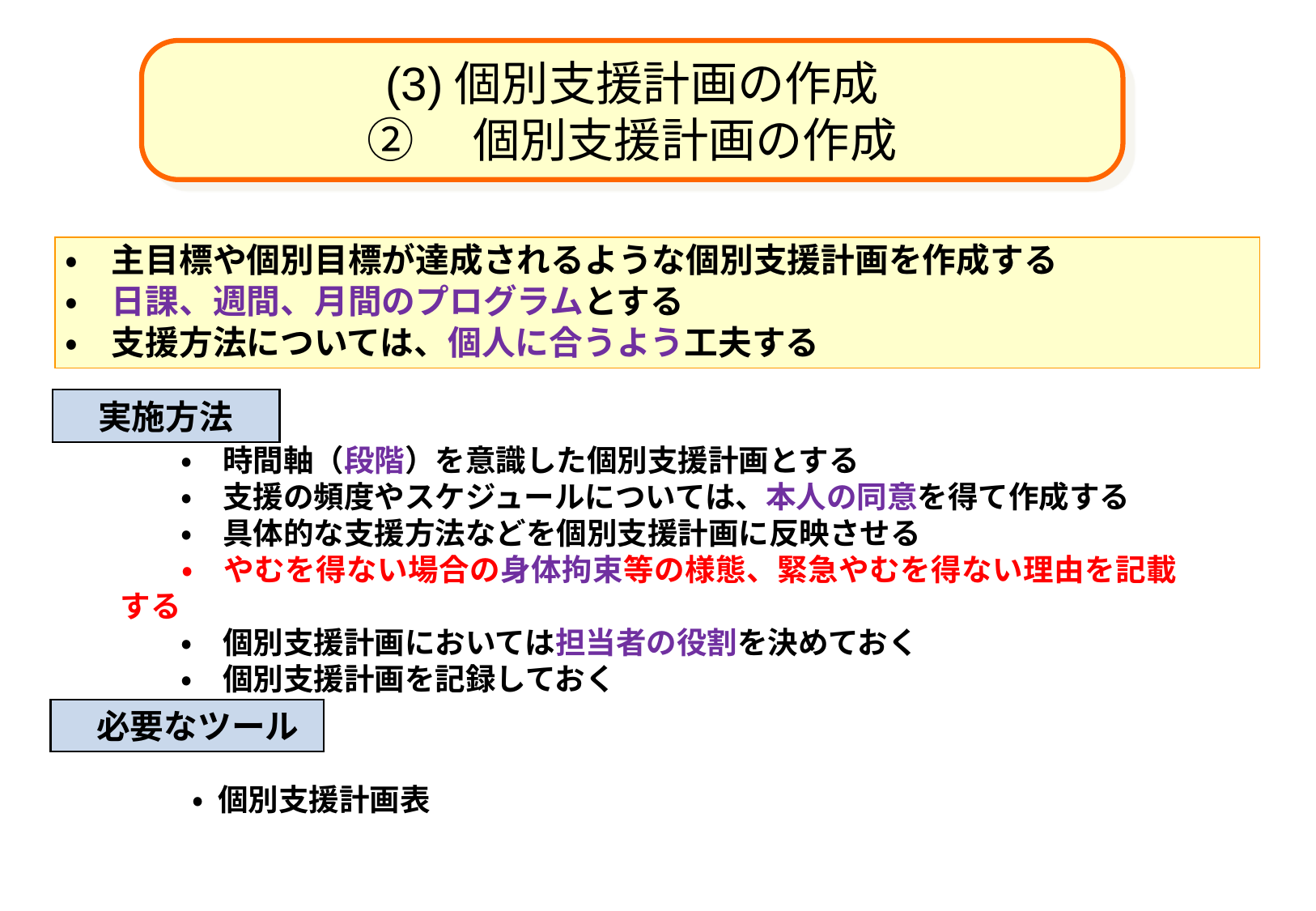

(3)個別支援計画の作成
②　個別支援計画の作成
・　主目標や個別目標が達成されるような個別支援計画を作成する
・　日課、週間、月間のプログラムとする
・　支援方法については、個人に合うよう工夫する
　実施方法

　　・　時間軸（段階）を意識した個別支援計画とする
　　・　支援の頻度やスケジュールについては、本人の同意を得て作成する
　　・　具体的な支援方法などを個別支援計画に反映させる
　　・　やむを得ない場合の身体拘束等の様態、緊急やむを得ない理由を記載する
　　・　個別支援計画においては担当者の役割を決めておく
　　・　個別支援計画を記録しておく
　必要なツール
　　　・  個別支援計画表